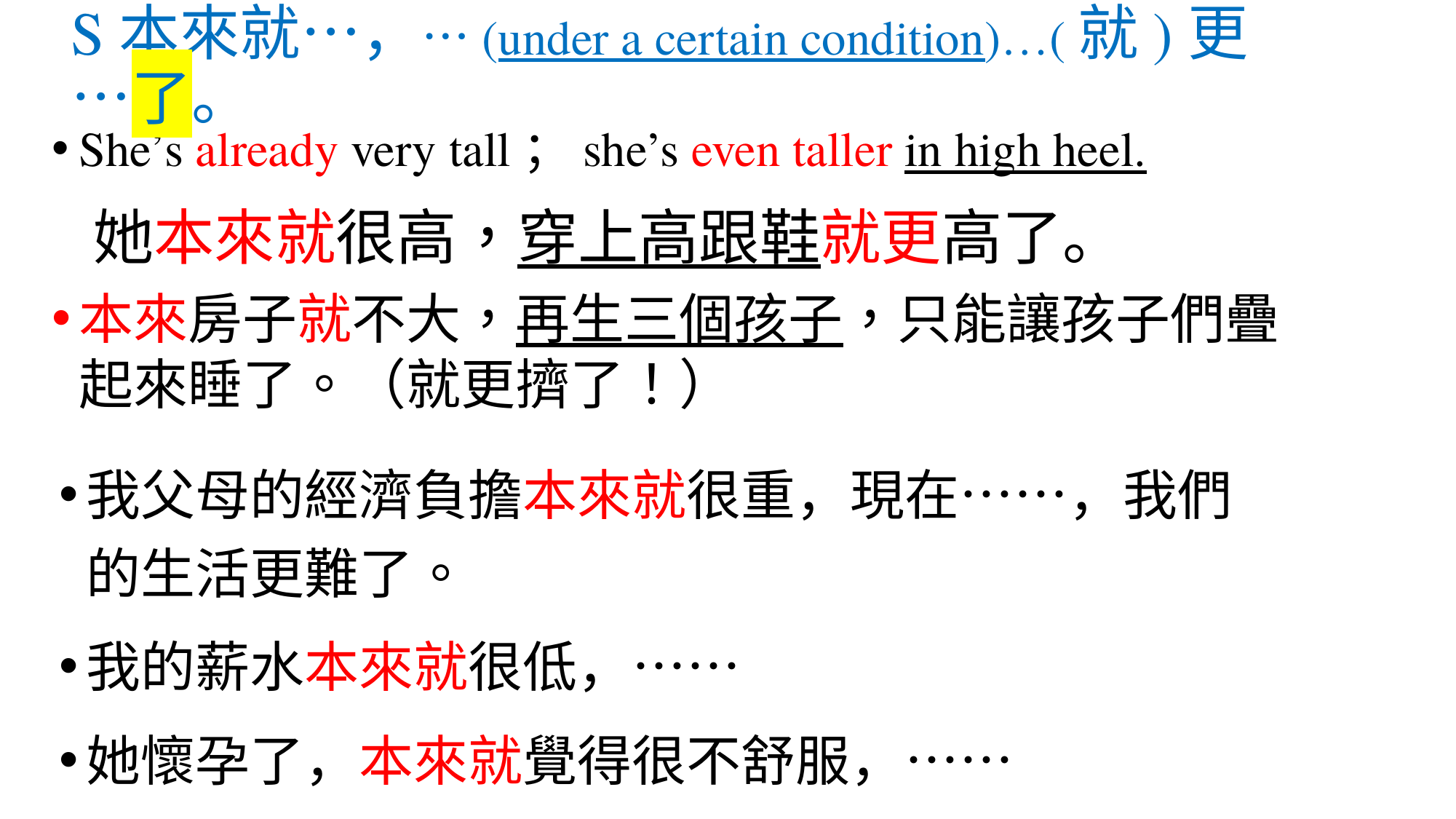

# S本來就…，…(under a certain condition)…(就)更…了。
She’s already very tall；she’s even taller in high heel.
  她本來就很高，穿上高跟鞋就更高了。

本來房子就不大，再生三個孩子，只能讓孩子們疊起來睡了。（就更擠了！）
我父母的經濟負擔本來就很重，現在……，我們的生活更難了。
我的薪水本來就很低，……
她懷孕了，本來就覺得很不舒服，……